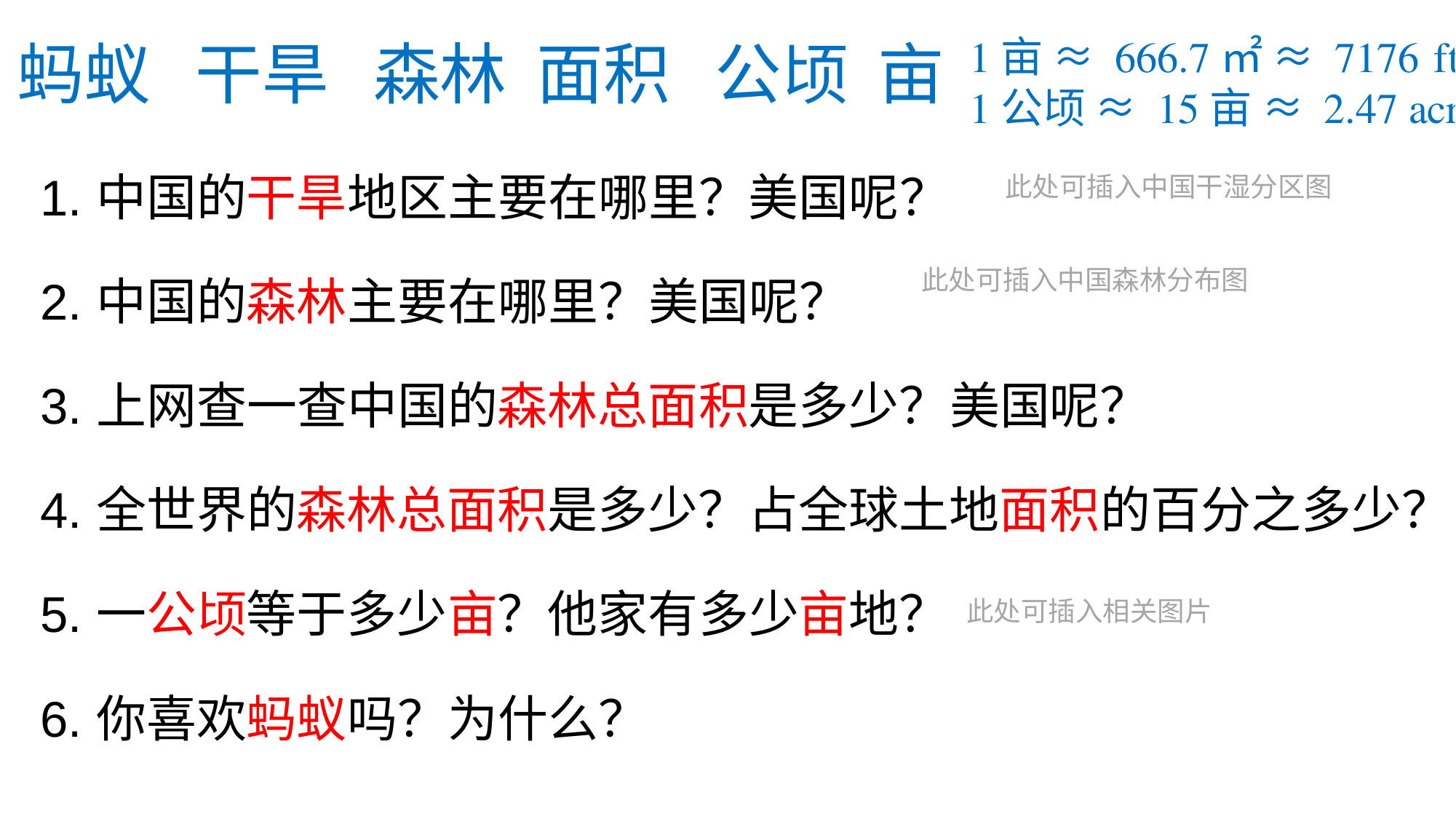

# 蚂蚁   干旱   森林  面积   公顷  亩
1亩 ≈ 666.7㎡ ≈ 7176 ft²
1公顷 ≈ 15亩 ≈ 2.47 acre
中国的干旱地区主要在哪里？美国呢？
中国的森林主要在哪里？美国呢？
上网查一查中国的森林总面积是多少？美国呢？
全世界的森林总面积是多少？占全球土地面积的百分之多少？
一公顷等于多少亩？他家有多少亩地？
你喜欢蚂蚁吗？为什么？
此处可插入中国干湿分区图
此处可插入中国森林分布图
此处可插入相关图片